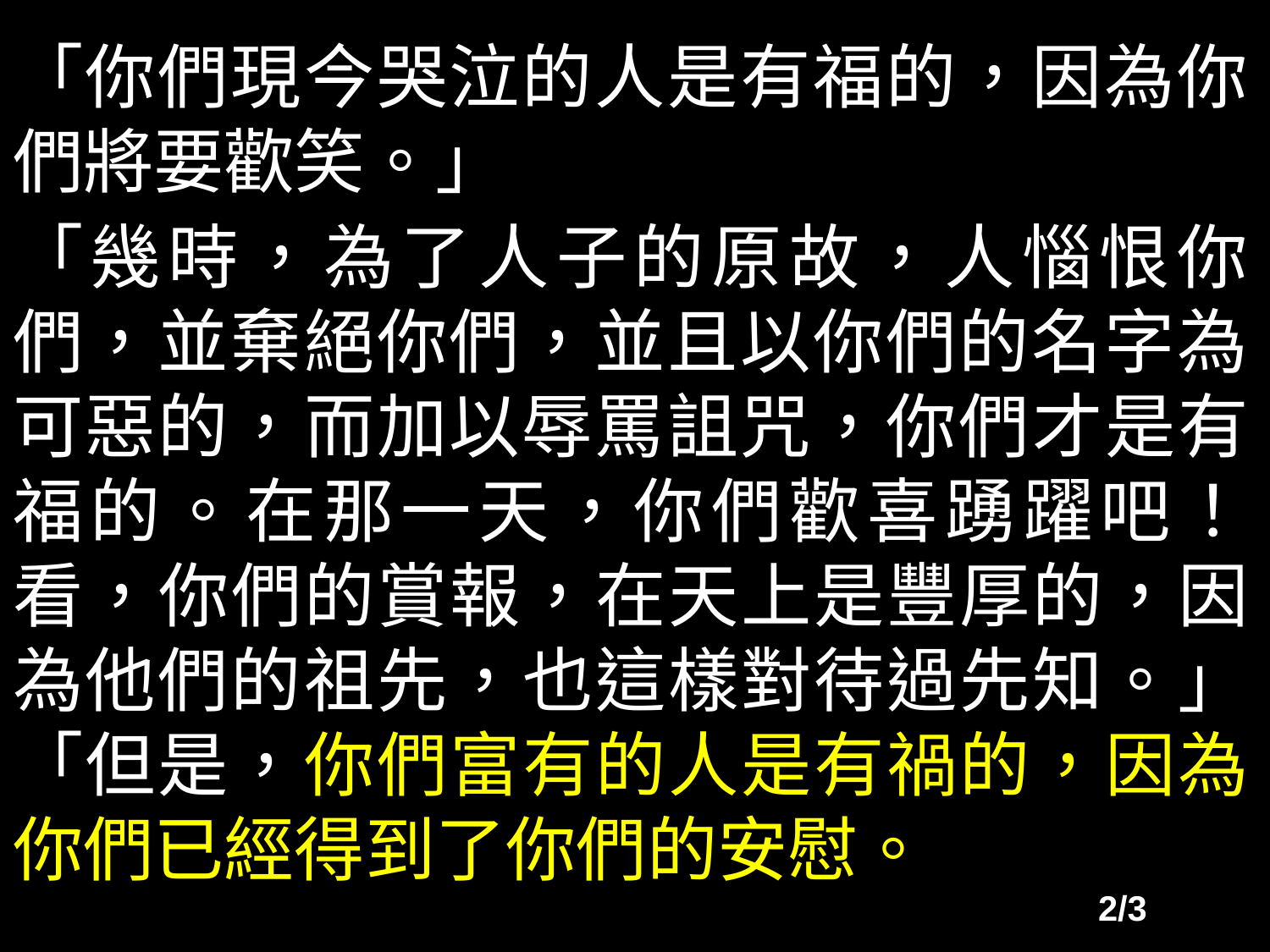

「你們現今哭泣的人是有福的，因為你們將要歡笑。」
「幾時，為了人子的原故，人惱恨你們，並棄絕你們，並且以你們的名字為可惡的，而加以辱罵詛咒，你們才是有福的。在那一天，你們歡喜踴躍吧！看，你們的賞報，在天上是豐厚的，因為他們的祖先，也這樣對待過先知。」「但是，你們富有的人是有禍的，因為你們已經得到了你們的安慰。
2/3